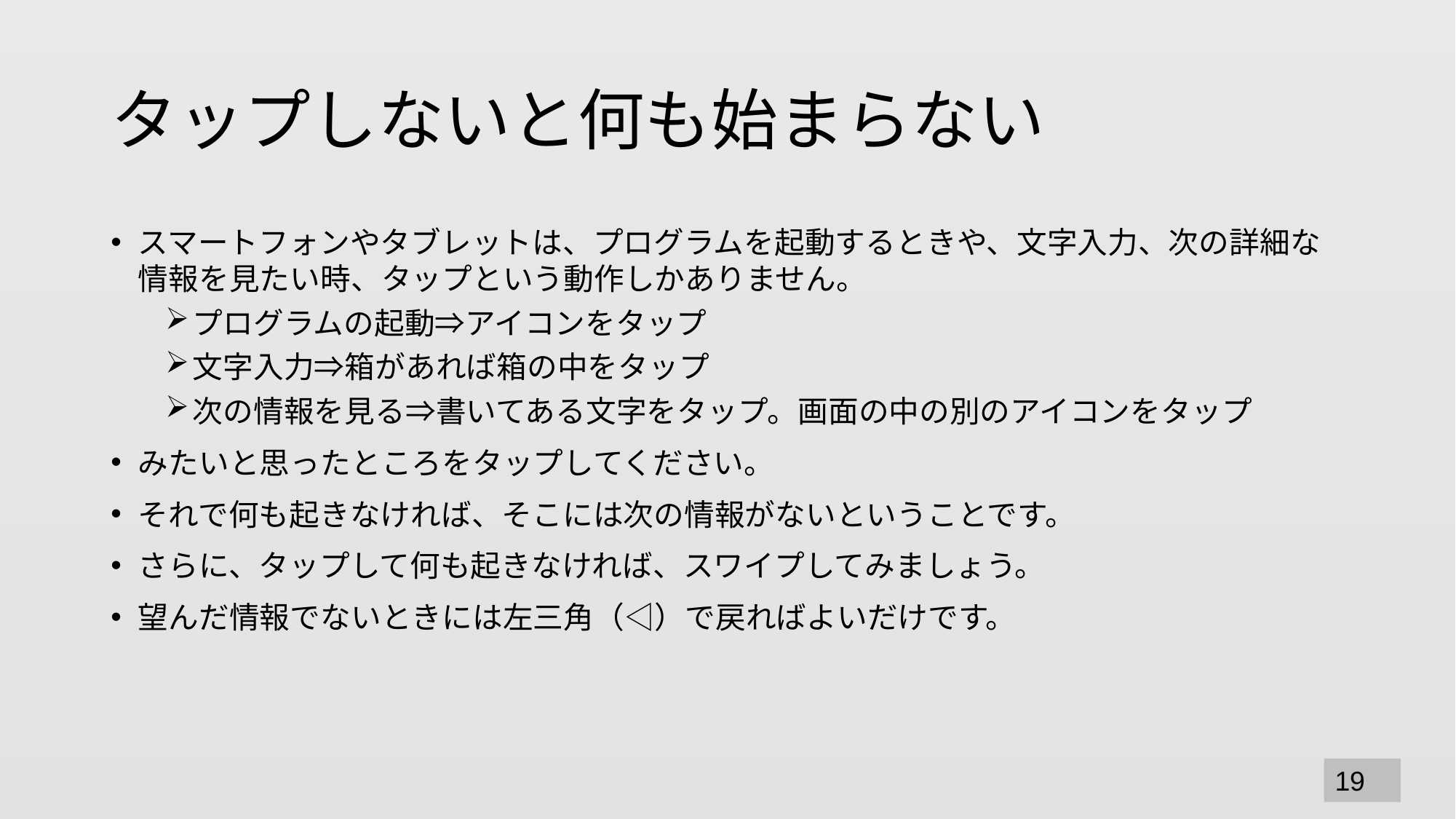

# タップしないと何も始まらない
スマートフォンやタブレットは、プログラムを起動するときや、文字入力、次の詳細な情報を見たい時、タップという動作しかありません。
プログラムの起動⇒アイコンをタップ
文字入力⇒箱があれば箱の中をタップ
次の情報を見る⇒書いてある文字をタップ。画面の中の別のアイコンをタップ
みたいと思ったところをタップしてください。
それで何も起きなければ、そこには次の情報がないということです。
さらに、タップして何も起きなければ、スワイプしてみましょう。
望んだ情報でないときには左三角（◁）で戻ればよいだけです。
19
4